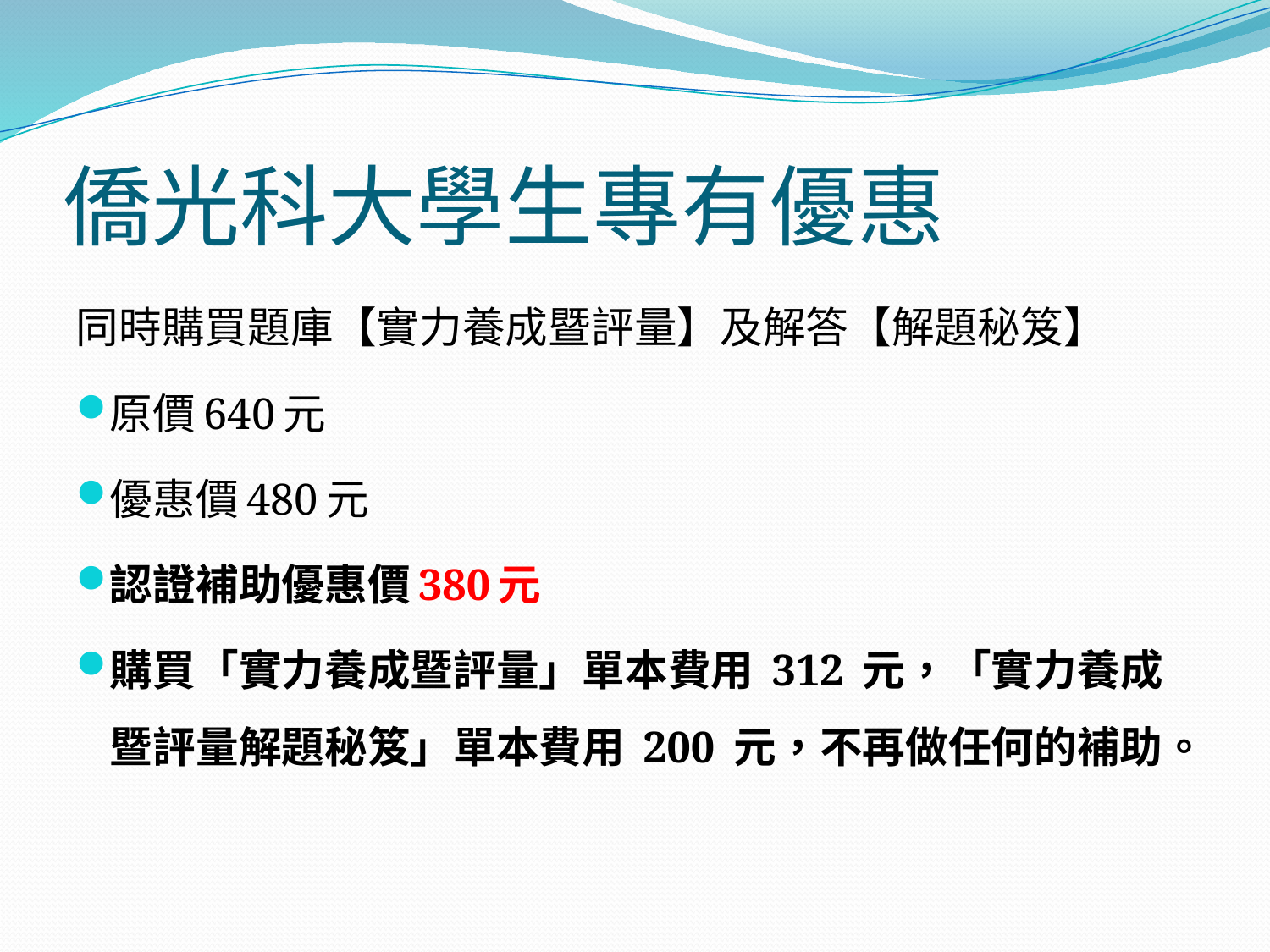

# 僑光科大學生專有優惠
同時購買題庫【實力養成暨評量】及解答【解題秘笈】
原價640元
優惠價480元
認證補助優惠價380元
購買「實力養成暨評量」單本費用 312 元，「實力養成暨評量解題秘笈」單本費用 200 元，不再做任何的補助。